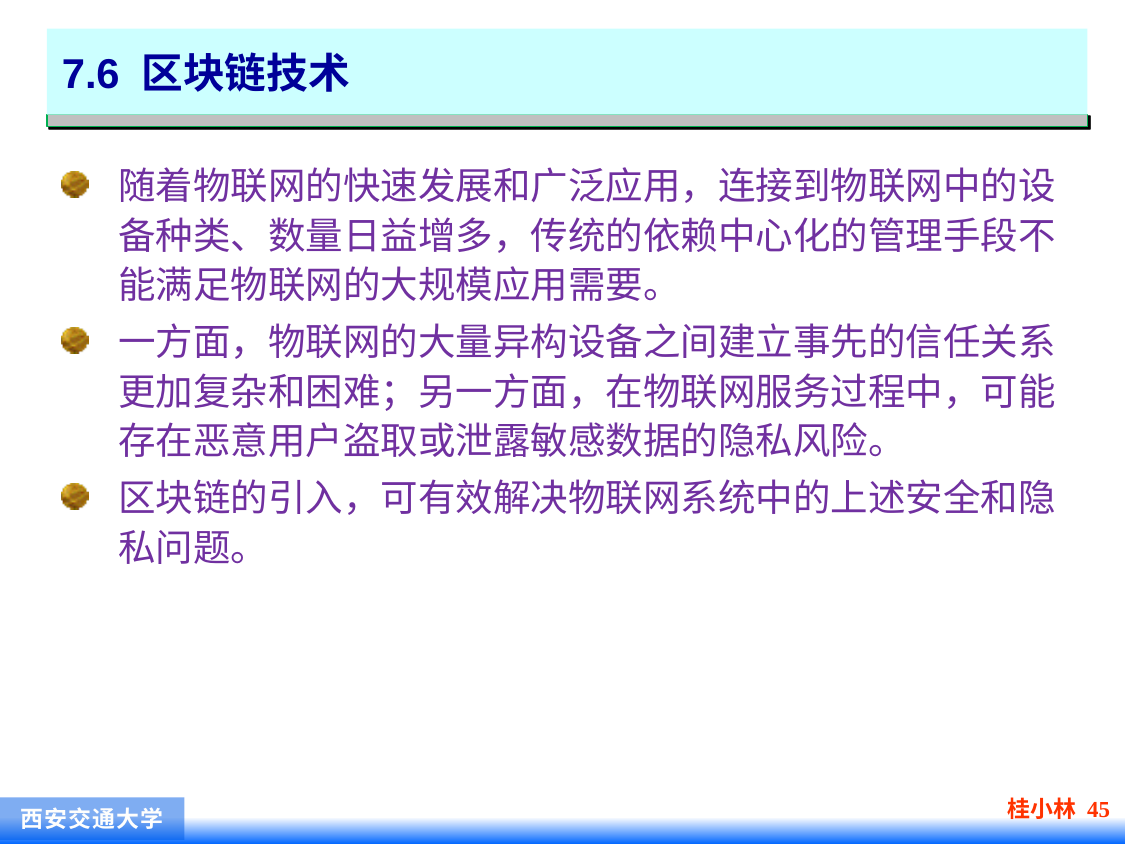

# 7.6 区块链技术
随着物联网的快速发展和广泛应用，连接到物联网中的设备种类、数量日益增多，传统的依赖中心化的管理手段不能满足物联网的大规模应用需要。
一方面，物联网的大量异构设备之间建立事先的信任关系更加复杂和困难；另一方面，在物联网服务过程中，可能存在恶意用户盗取或泄露敏感数据的隐私风险。
区块链的引入，可有效解决物联网系统中的上述安全和隐私问题。
桂小林 45